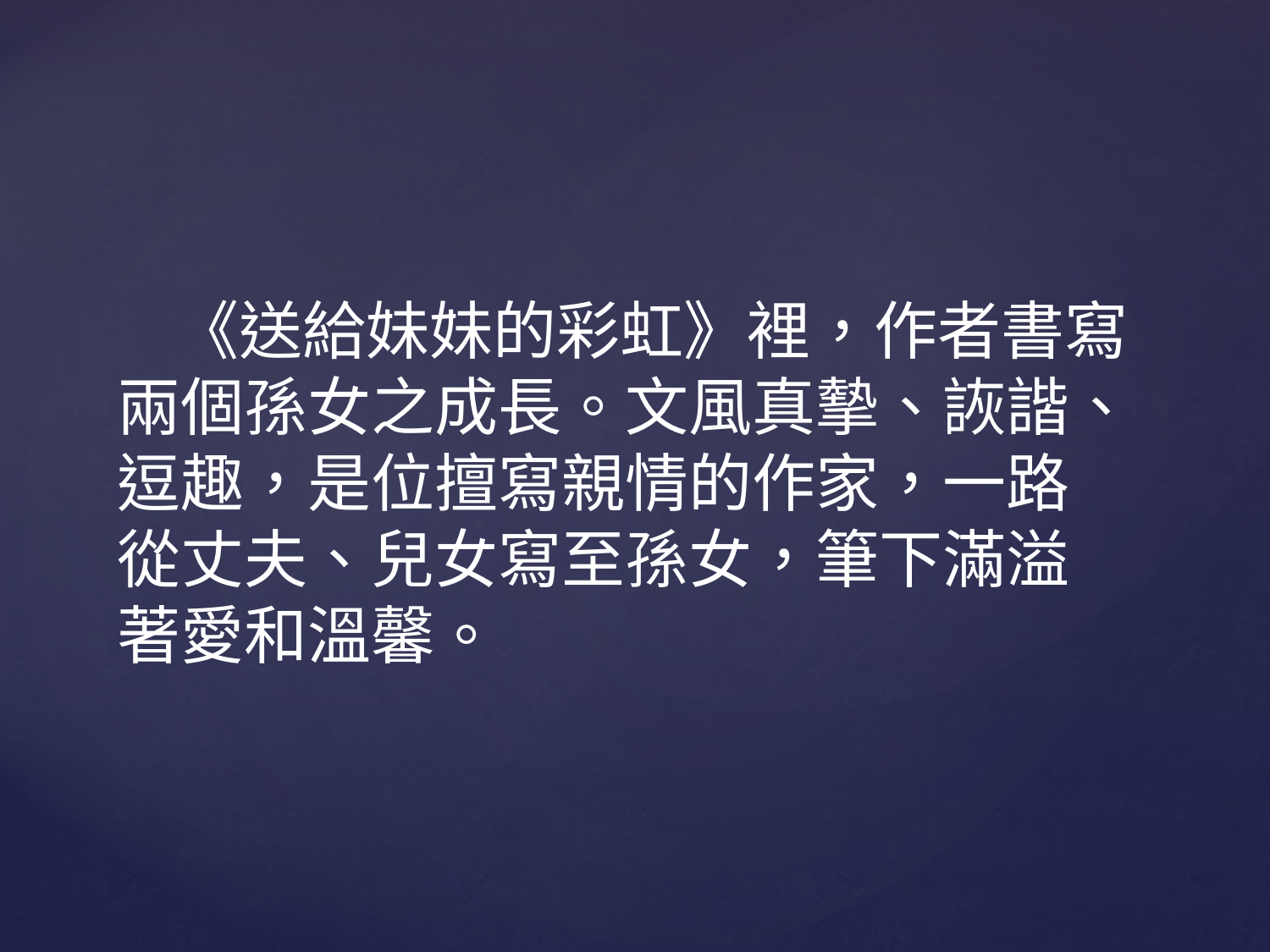

《送給妹妹的彩虹》裡，作者書寫兩個孫女之成長。文風真摰、詼諧、逗趣，是位擅寫親情的作家，一路從丈夫、兒女寫至孫女，筆下滿溢著愛和溫馨。